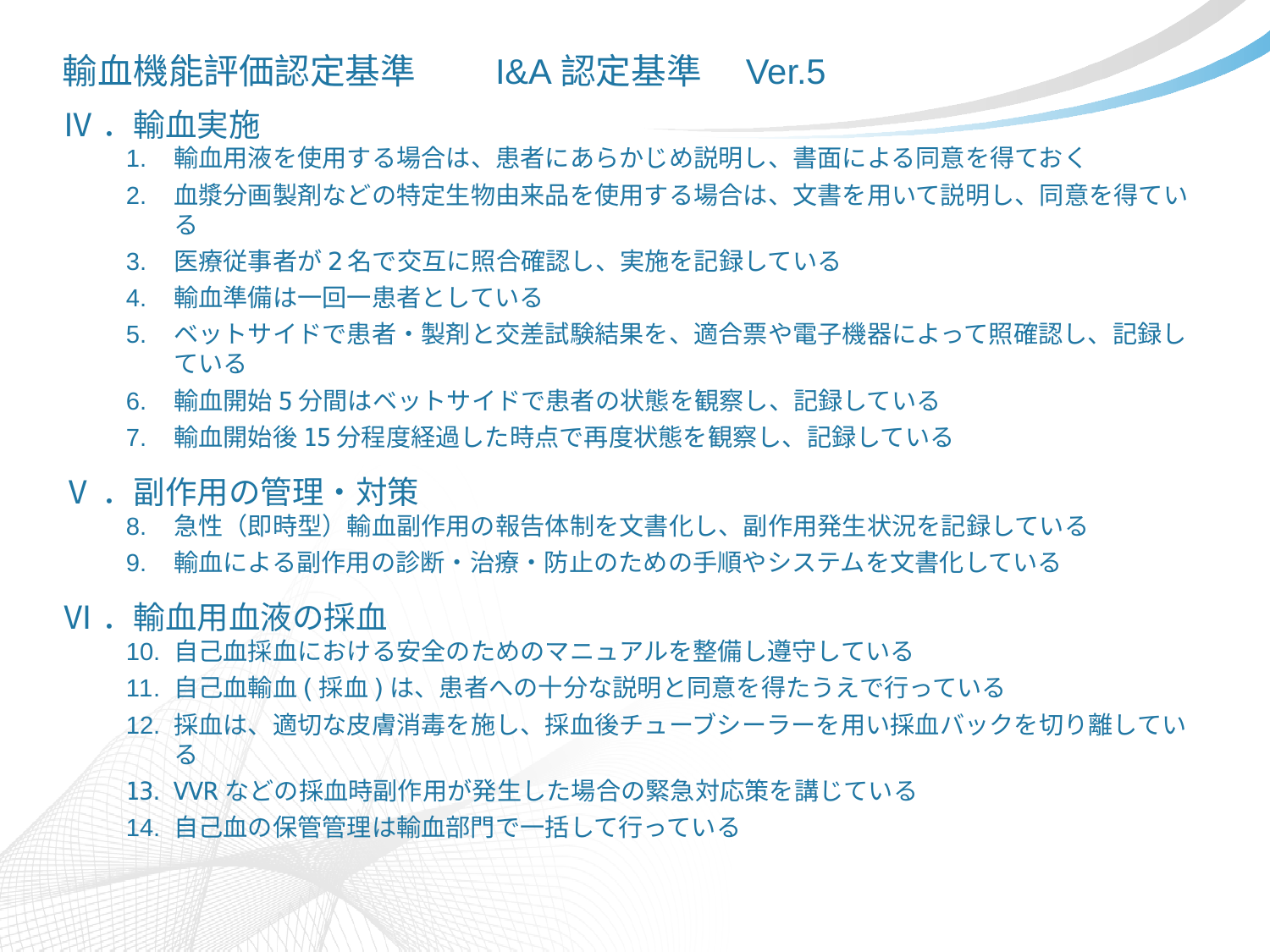

輸血機能評価認定基準　　I&A認定基準　Ver.5
Ⅳ．輸血実施
輸血用液を使用する場合は、患者にあらかじめ説明し、書面による同意を得ておく
血漿分画製剤などの特定生物由来品を使用する場合は、文書を用いて説明し、同意を得ている
医療従事者が2名で交互に照合確認し、実施を記録している
輸血準備は一回一患者としている
ベットサイドで患者・製剤と交差試験結果を、適合票や電子機器によって照確認し、記録している
輸血開始5分間はベットサイドで患者の状態を観察し、記録している
輸血開始後15分程度経過した時点で再度状態を観察し、記録している
Ⅴ．副作用の管理・対策
急性（即時型）輸血副作用の報告体制を文書化し、副作用発生状況を記録している
輸血による副作用の診断・治療・防止のための手順やシステムを文書化している
Ⅵ．輸血用血液の採血
自己血採血における安全のためのマニュアルを整備し遵守している
自己血輸血(採血)は、患者への十分な説明と同意を得たうえで行っている
採血は、適切な皮膚消毒を施し、採血後チューブシーラーを用い採血バックを切り離している
VVRなどの採血時副作用が発生した場合の緊急対応策を講じている
自己血の保管管理は輸血部門で一括して行っている